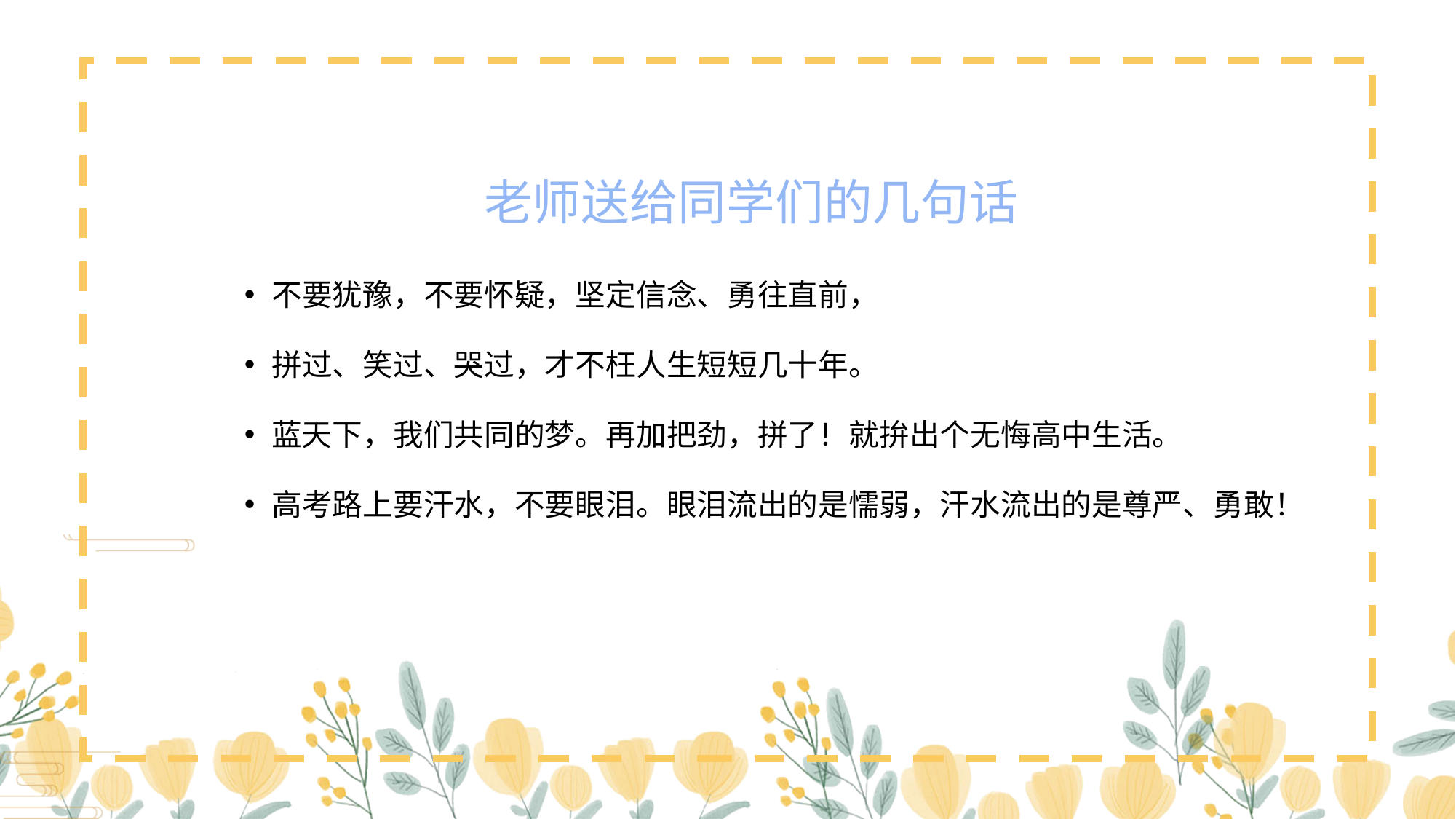

不要犹豫，不要怀疑，坚定信念、勇往直前，
拼过、笑过、哭过，才不枉人生短短几十年。
蓝天下，我们共同的梦。再加把劲，拼了！就拚出个无悔高中生活。
高考路上要汗水，不要眼泪。眼泪流出的是懦弱，汗水流出的是尊严、勇敢！

老师送给同学们的几句话